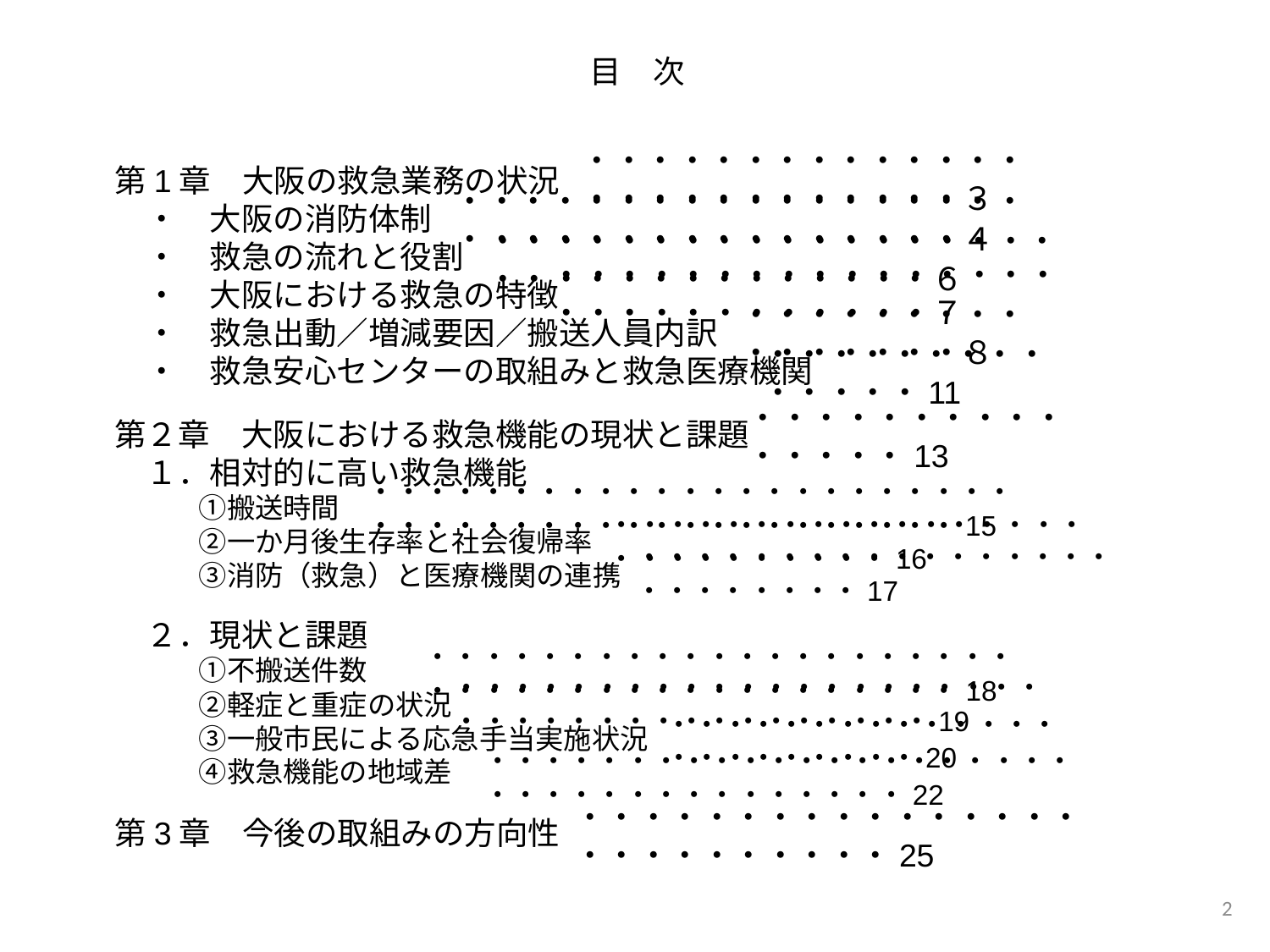

目　次
第1章　大阪の救急業務の状況
　・　大阪の消防体制
　・　救急の流れと役割
　・　大阪における救急の特徴
　・　救急出動／増減要因／搬送人員内訳
　・　救急安心センターの取組みと救急医療機関

第２章　大阪における救急機能の現状と課題
　１．相対的に高い救急機能
　　　①搬送時間
　　　②一か月後生存率と社会復帰率
　　　③消防（救急）と医療機関の連携

　２．現状と課題
　　　①不搬送件数
　　　②軽症と重症の状況
　　　③一般市民による応急手当実施状況
　　　④救急機能の地域差

第3章　今後の取組みの方向性
・・・・・・・・・・・・・・・・・・・・・・・・・・３
・・・・・・・・・・・・・・・・・・・・・・・・・・・・・・・・・・４
・・・・・・・・・・・・・・・・・・・・・・・・・・・・・・・・６
・・・・・・・・・・・・・・・・・・・・・・・・・・・・７
・・・・・・・・・・・・・・・・８
・・・・・・・・・・・・・・11
・・・・・・・・・・・・・・・13
・・・・・・・・・・・・・・・・・・・・・・・・・・・・・・・・・・・・・・・・・・・・15
・・・・・・・・・・・・・・・・・・・・・・・・・・・16
・・・・・・・・・・・・・・・・・・・・・・・・・17
・・・・・・・・・・・・・・・・・・・・・・・・・・・・・・・・・・・・・・・・18
・・・・・・・・・・・・・・・・・・・・・・・・・・・・・・・・・・・・・・19
・・・・・・・・・・・・・・・・・・・・・・・20
・・・・・・・・・・・・・・・・・・・・・・・・・・・・・・・・・・・・22
・・・・・・・・・・・・・・・・・・・・・・・・・・25
2